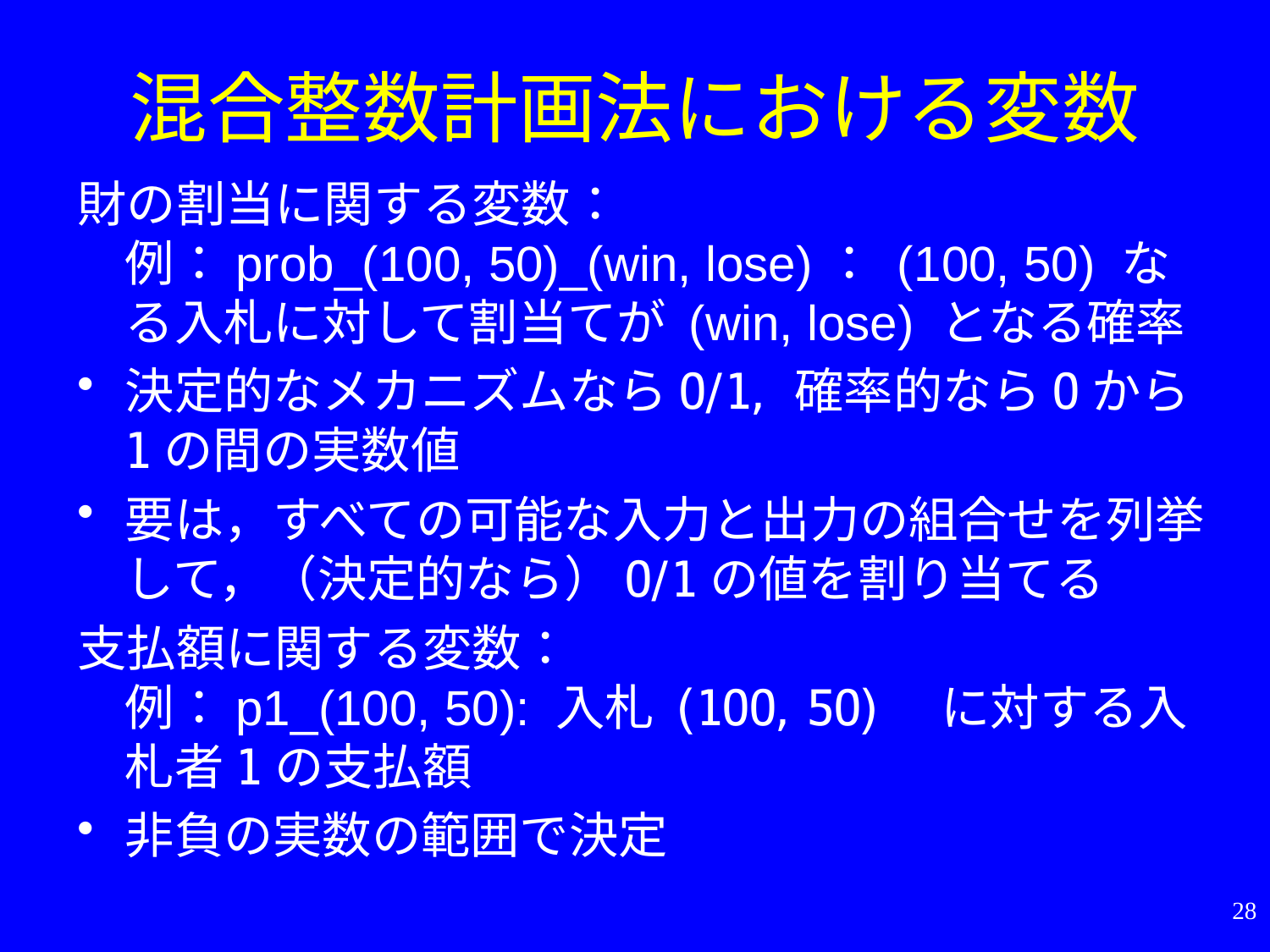

# 混合整数計画法における変数
財の割当に関する変数：
例：prob_(100, 50)_(win, lose)： (100, 50) なる入札に対して割当てが (win, lose) となる確率
決定的なメカニズムなら0/1, 確率的なら0から1の間の実数値
要は，すべての可能な入力と出力の組合せを列挙して，（決定的なら）0/1の値を割り当てる
支払額に関する変数：
例：p1_(100, 50): 入札 (100, 50)　に対する入札者1の支払額
非負の実数の範囲で決定

28